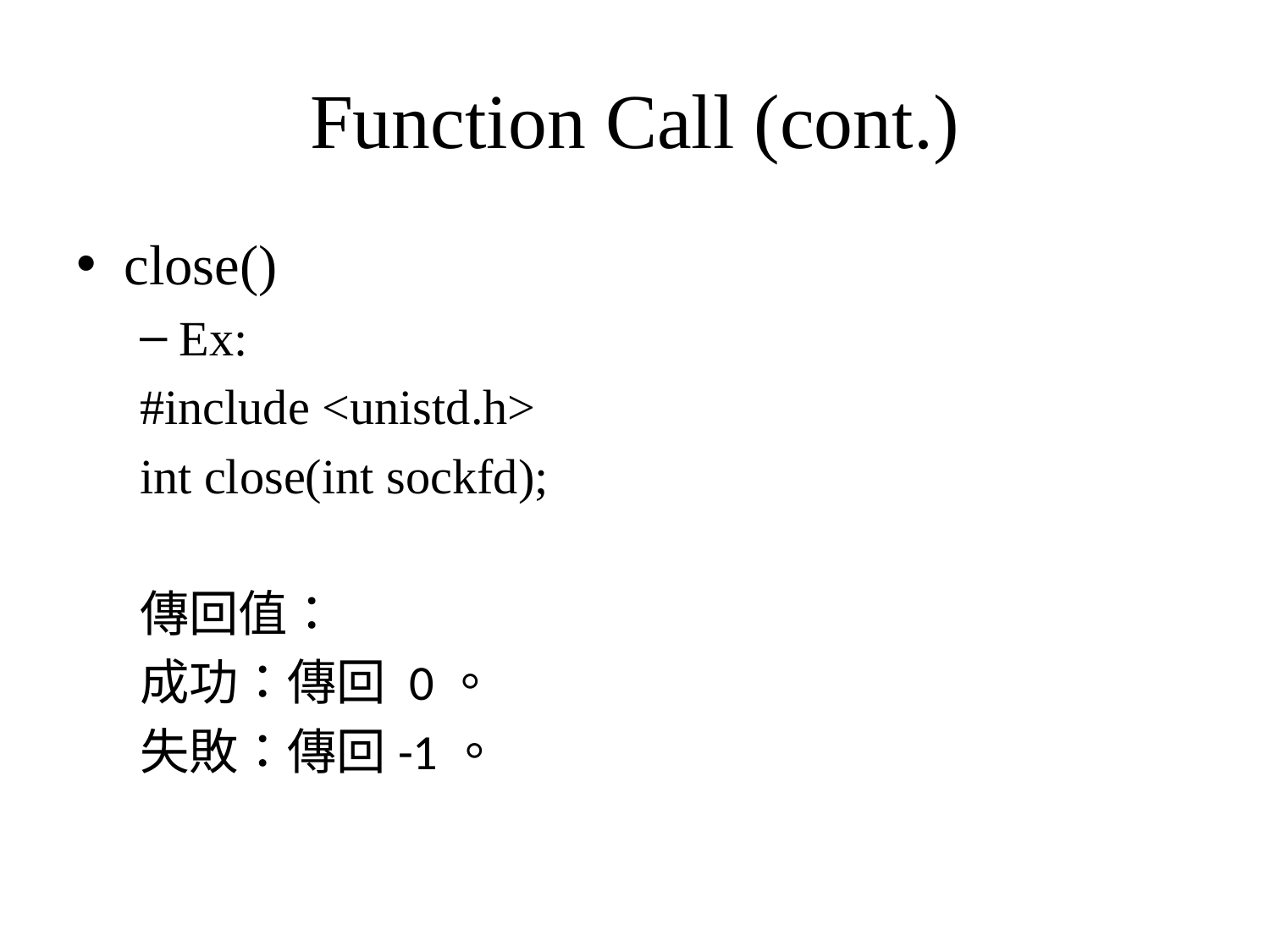

# Function Call (cont.)
close()
Ex:
#include <unistd.h>
int close(int sockfd);

傳回值：
成功：傳回 0。
失敗：傳回-1。